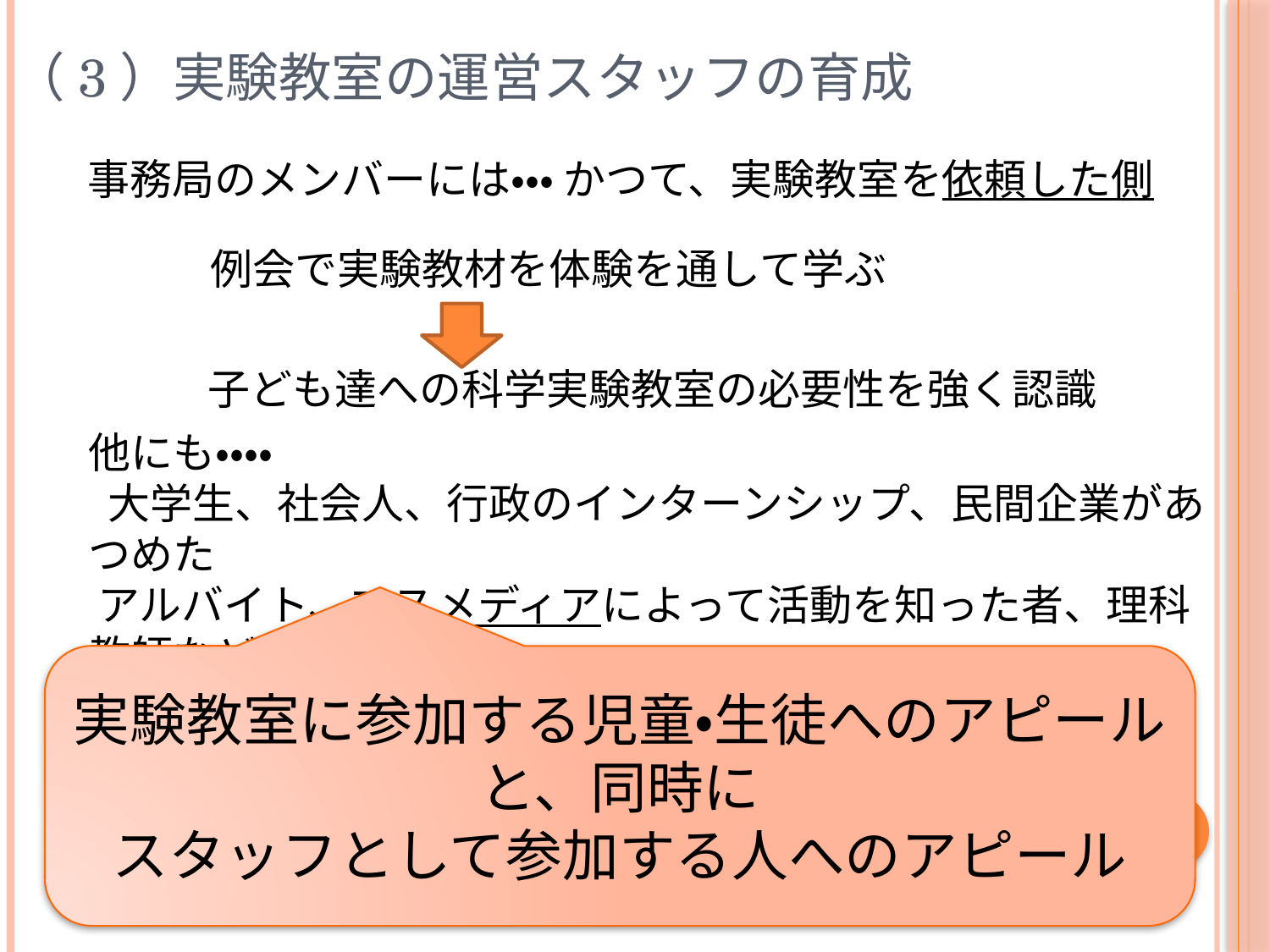

# （3）実験教室の運営スタッフの育成
事務局のメンバーには・・・ かつて、実験教室を依頼した側
例会で実験教材を体験を通して学ぶ

子ども達への科学実験教室の必要性を強く認識
他にも・・・・
 大学生、社会人、行政のインターンシップ、民間企業があつめた
 アルバイト、マスメディアによって活動を知った者、理科教師など
実験教室に参加する児童・生徒へのアピール
と、同時に
スタッフとして参加する人へのアピール